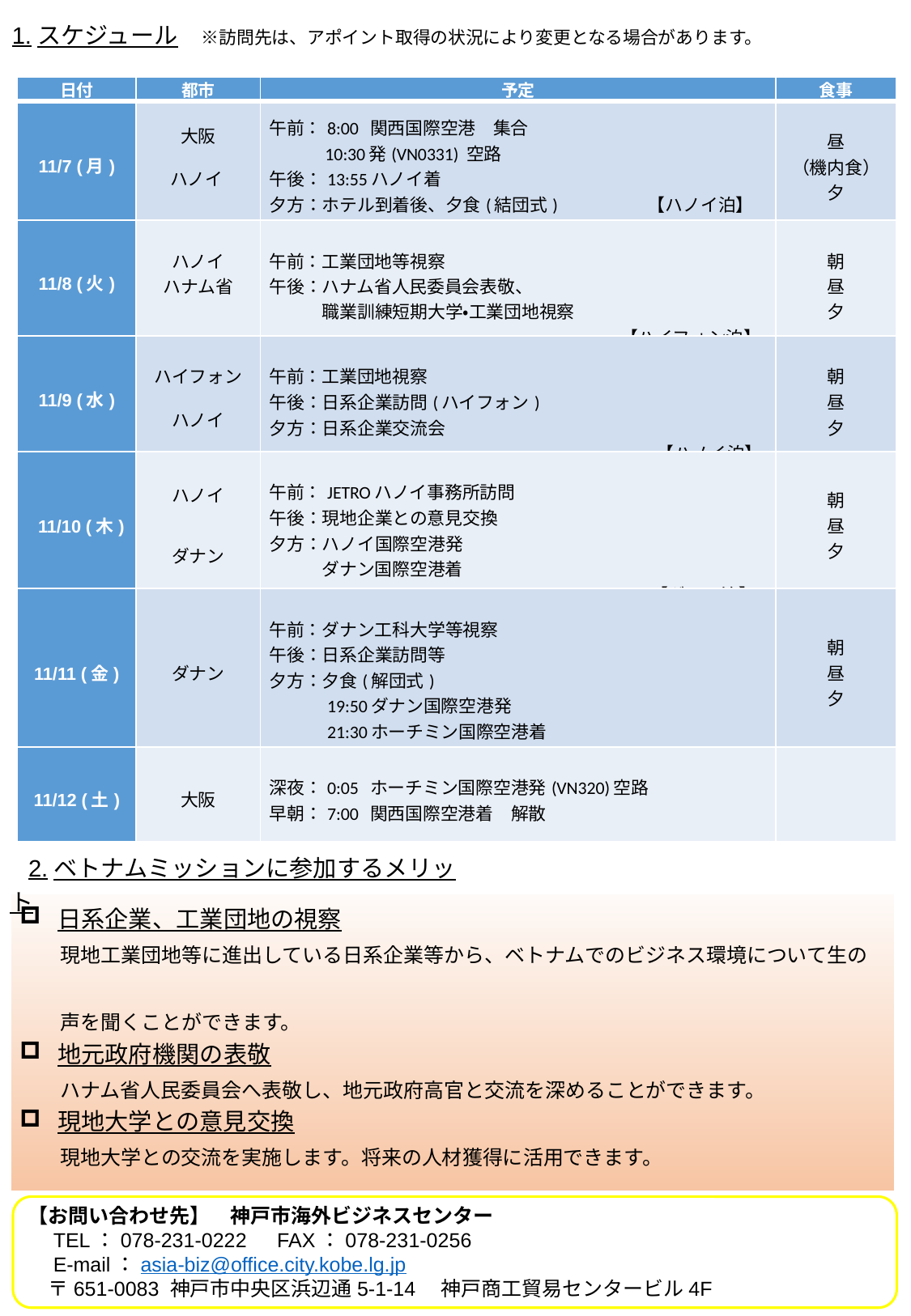

1.スケジュール　※訪問先は、アポイント取得の状況により変更となる場合があります。
| 日付 | 都市 | 予定 | 食事 |
| --- | --- | --- | --- |
| 11/7 (月) | 大阪 ハノイ | 午前：8:00 関西国際空港　集合　 　　 10:30発(VN0331) 空路 午後：13:55ハノイ着 夕方：ホテル到着後、夕食(結団式) 　　　　【ハノイ泊】 | 昼 （機内食） 夕 |
| 11/8 (火) | ハノイ ハナム省 | 午前：工業団地等視察 午後：ハナム省人民委員会表敬、 　　　職業訓練短期大学・工業団地視察　　　 　 　　　　　　　　　　　　　　　　　　【ハイフォン泊】 | 朝 昼 夕 |
| 11/9 (水) | ハイフォン ハノイ | 午前：工業団地視察 午後：日系企業訪問(ハイフォン) 夕方：日系企業交流会　　　　　　　　　　 　 　　　　　　　　　　　　　　　　　　　　　　【ハノイ泊】 | 朝 昼 夕 |
| 11/10 (木) | ハノイ     ダナン | 午前：JETROハノイ事務所訪問 午後：現地企業との意見交換 夕方：ハノイ国際空港発 　　　ダナン国際空港着 　　　　　　　　　 　 　　　　　　　　　　　　　　　　　　　【ダナン泊】 | 朝 昼 夕 |
| 11/11 (金) | ダナン | 午前：ダナン工科大学等視察 午後：日系企業訪問等 夕方：夕食(解団式) 　　　19:50ダナン国際空港発 　　　21:30ホーチミン国際空港着 | 朝 昼 夕 |
| 11/12 (土) | 大阪 | 深夜：0:05 ホーチミン国際空港発(VN320)空路 早朝：7:00 関西国際空港着　解散 |  |
2.ベトナムミッションに参加するメリット
日系企業、工業団地の視察
　　現地工業団地等に進出している日系企業等から、ベトナムでのビジネス環境について生の
　　声を聞くことができます。
地元政府機関の表敬
　　ハナム省人民委員会へ表敬し、地元政府高官と交流を深めることができます。
現地大学との意見交換
　　現地大学との交流を実施します。将来の人材獲得に活用できます。
【お問い合わせ先】　神戸市海外ビジネスセンター
　TEL：078-231-0222　FAX：078-231-0256
　E-mail：asia-biz@office.city.kobe.lg.jp
　〒651-0083 神戸市中央区浜辺通5-1-14　神戸商工貿易センタービル4F